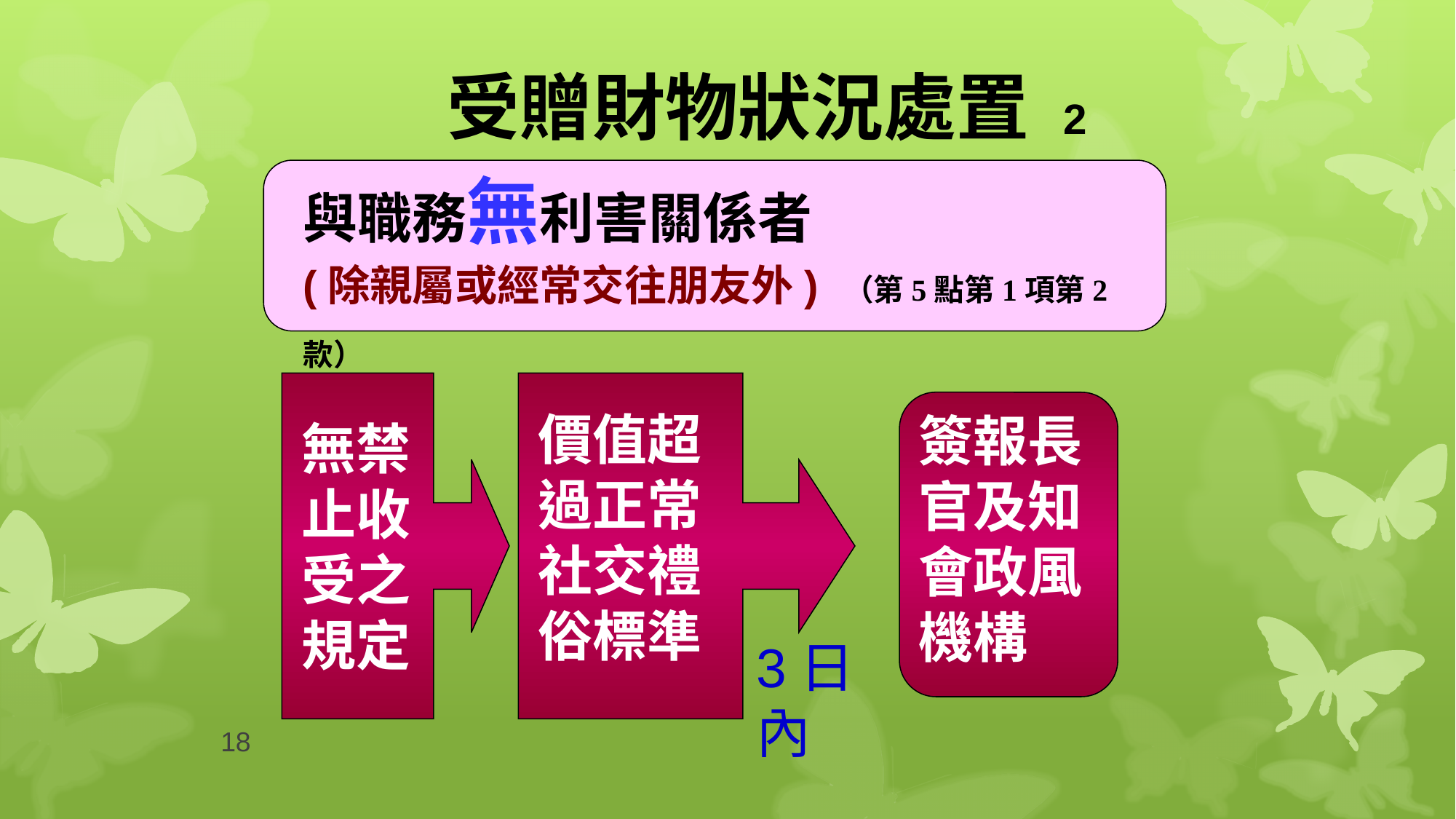

受贈財物狀況處置 2

與職務無利害關係者
(除親屬或經常交往朋友外) （第5點第1項第2款）

價值超過正常社交禮俗標準
簽報長官及知會政風機構
無禁
止收
受之
規定
3日內
18